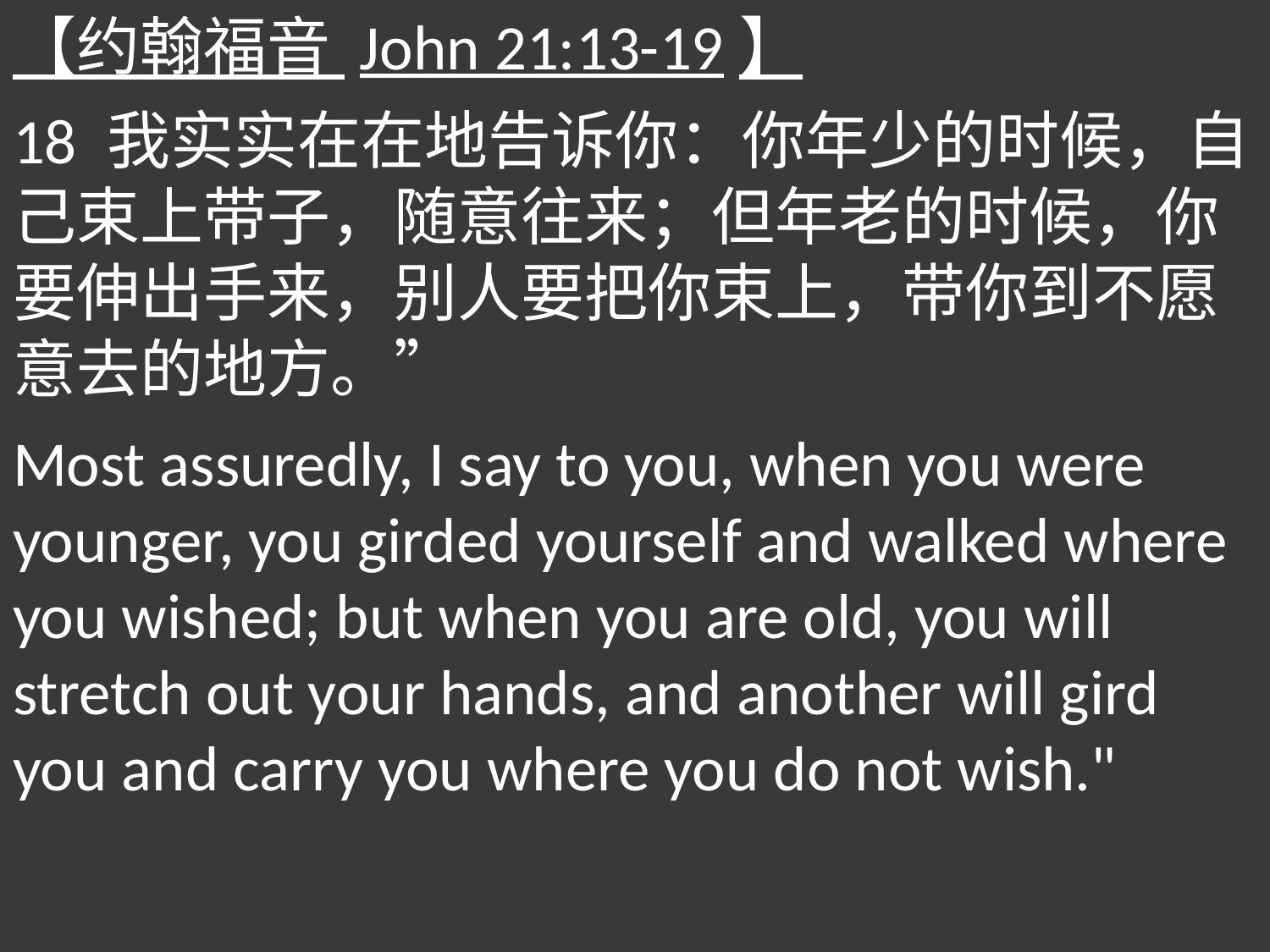

【约翰福音 John 21:13-19】
18 我实实在在地告诉你：你年少的时候，自己束上带子，随意往来；但年老的时候，你要伸出手来，别人要把你束上，带你到不愿意去的地方。”
Most assuredly, I say to you, when you were younger, you girded yourself and walked where you wished; but when you are old, you will stretch out your hands, and another will gird you and carry you where you do not wish."